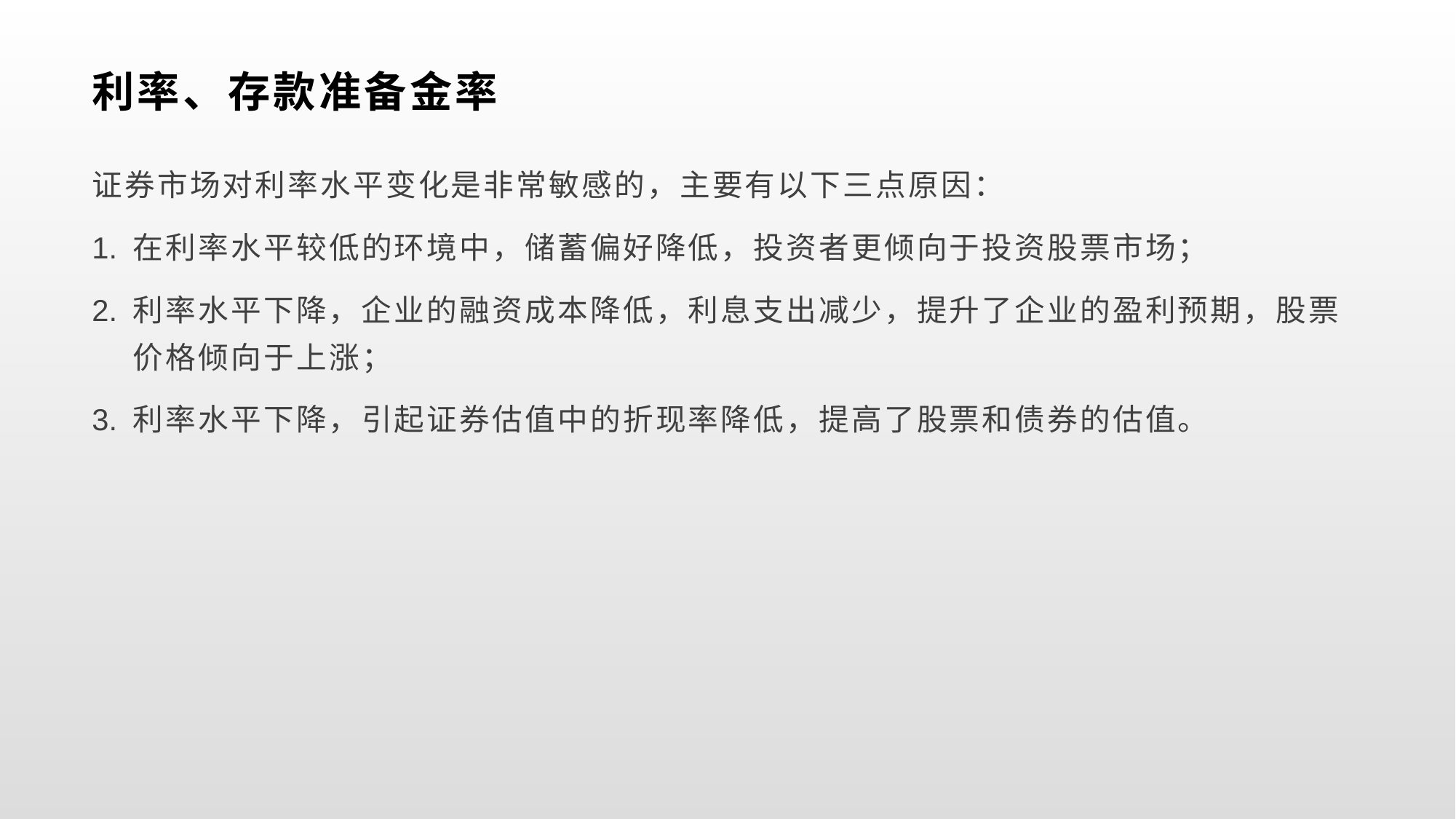

# 利率、存款准备金率
证券市场对利率水平变化是非常敏感的，主要有以下三点原因：
在利率水平较低的环境中，储蓄偏好降低，投资者更倾向于投资股票市场；
利率水平下降，企业的融资成本降低，利息支出减少，提升了企业的盈利预期，股票价格倾向于上涨；
利率水平下降，引起证券估值中的折现率降低，提高了股票和债券的估值。